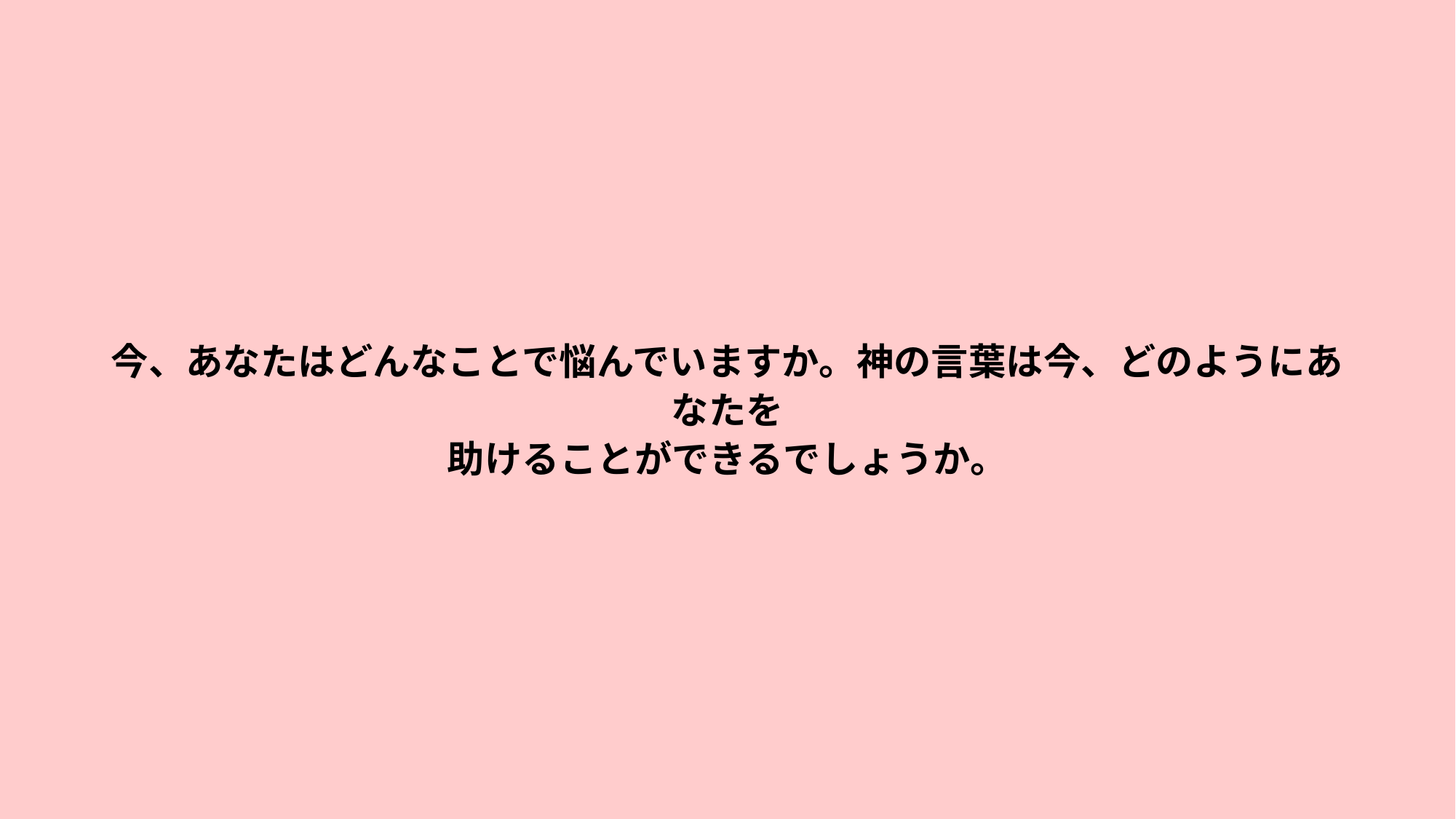

# 今、あなたはどんなことで悩んでいますか。神の言葉は今、どのようにあなたを 助けることができるでしょうか。